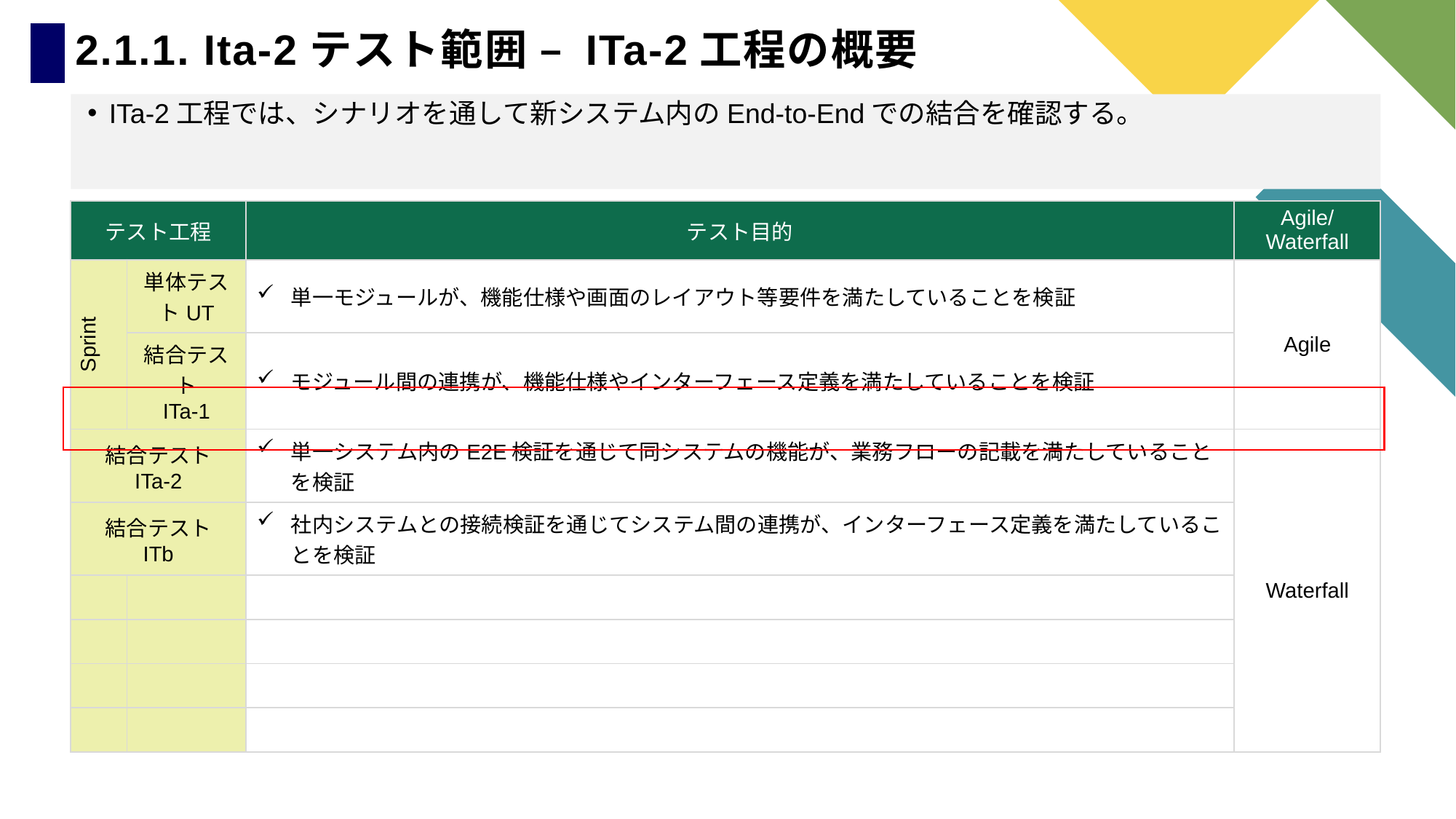

# 2.1.1. Ita-2テスト範囲 – ITa-2工程の概要
ITa-2工程では、シナリオを通して新システム内のEnd-to-Endでの結合を確認する。
| テスト工程 |  | テスト目的 | Agile/Waterfall |
| --- | --- | --- | --- |
| Sprint | 単体テストUT | 単一モジュールが、機能仕様や画面のレイアウト等要件を満たしていることを検証 | Agile |
|  | 結合テスト ITa-1 | モジュール間の連携が、機能仕様やインターフェース定義を満たしていることを検証 |  |
| 結合テスト ITa-2 |  | 単一システム内のE2E検証を通じて同システムの機能が、業務フローの記載を満たしていることを検証 | Waterfall |
| 結合テスト ITb |  | 社内システムとの接続検証を通じてシステム間の連携が、インターフェース定義を満たしていることを検証 |  |
|  |  |  |  |
|  |  |  |  |
|  |  |  |  |
|  |  |  |  |